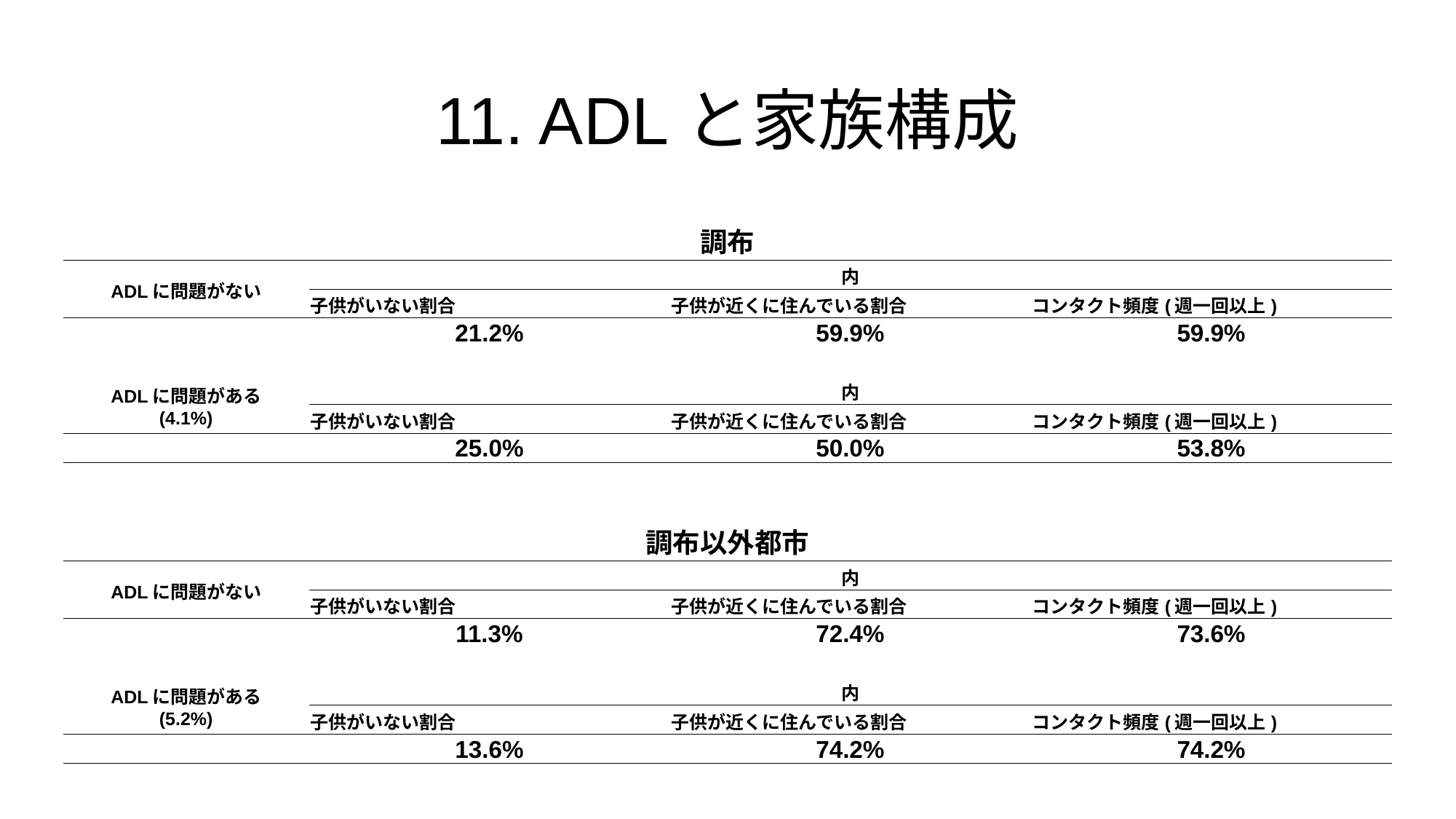

# 11. ADLと家族構成
| 調布 |  |  |  |
| --- | --- | --- | --- |
| ADLに問題がない | 内 |  |  |
|  | 子供がいない割合 | 子供が近くに住んでいる割合 | コンタクト頻度(週一回以上) |
|  | 21.2% | 59.9% | 59.9% |
|  |  |  |  |
| ADLに問題がある (4.1%) | 内 |  |  |
|  | 子供がいない割合 | 子供が近くに住んでいる割合 | コンタクト頻度(週一回以上) |
|  | 25.0% | 50.0% | 53.8% |
|  |  |  |  |
|  |  |  |  |
| 調布以外都市 |  |  |  |
| ADLに問題がない | 内 |  |  |
|  | 子供がいない割合 | 子供が近くに住んでいる割合 | コンタクト頻度(週一回以上) |
|  | 11.3% | 72.4% | 73.6% |
|  |  |  |  |
| ADLに問題がある (5.2%) | 内 |  |  |
|  | 子供がいない割合 | 子供が近くに住んでいる割合 | コンタクト頻度(週一回以上) |
|  | 13.6% | 74.2% | 74.2% |